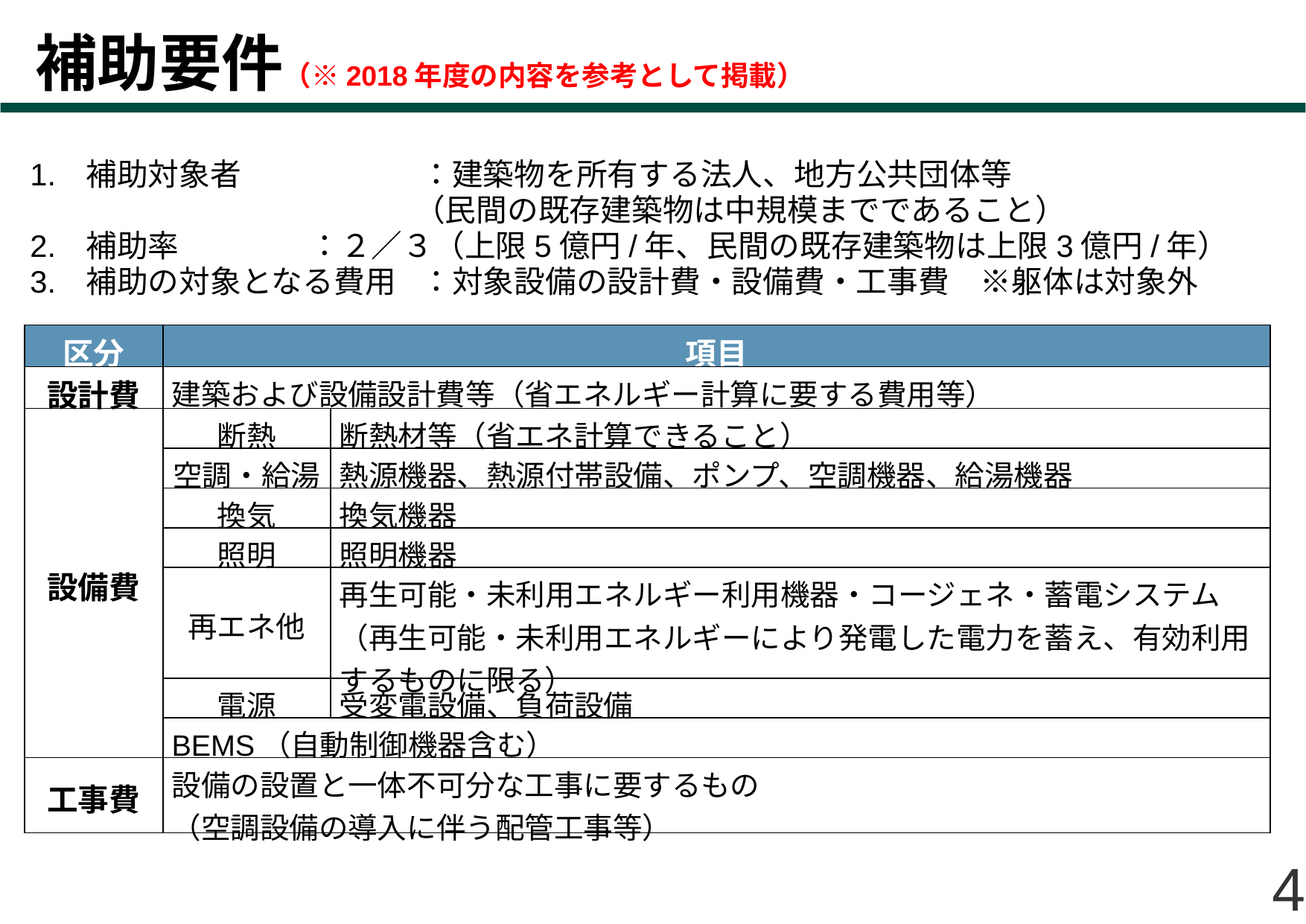

# 補助要件（※2018年度の内容を参考として掲載）
補助対象者		：建築物を所有する法人、地方公共団体等
（民間の既存建築物は中規模までであること）
補助率		：２／３（上限5億円/年、民間の既存建築物は上限3億円/年）
補助の対象となる費用	：対象設備の設計費・設備費・工事費　※躯体は対象外

| 区分 | 項目 |  |
| --- | --- | --- |
| 設計費 | 建築および設備設計費等（省エネルギー計算に要する費用等） |  |
| 設備費 | 断熱 | 断熱材等（省エネ計算できること） |
|  | 空調・給湯 | 熱源機器、熱源付帯設備、ポンプ、空調機器、給湯機器 |
|  | 換気 | 換気機器 |
|  | 照明 | 照明機器 |
|  | 再エネ他 | 再生可能・未利用エネルギー利用機器・コージェネ・蓄電システム（再生可能・未利用エネルギーにより発電した電力を蓄え、有効利用するものに限る） |
|  | 電源 | 受変電設備、負荷設備 |
|  | BEMS（自動制御機器含む） |  |
| 工事費 | 設備の設置と一体不可分な工事に要するもの （空調設備の導入に伴う配管工事等） |  |